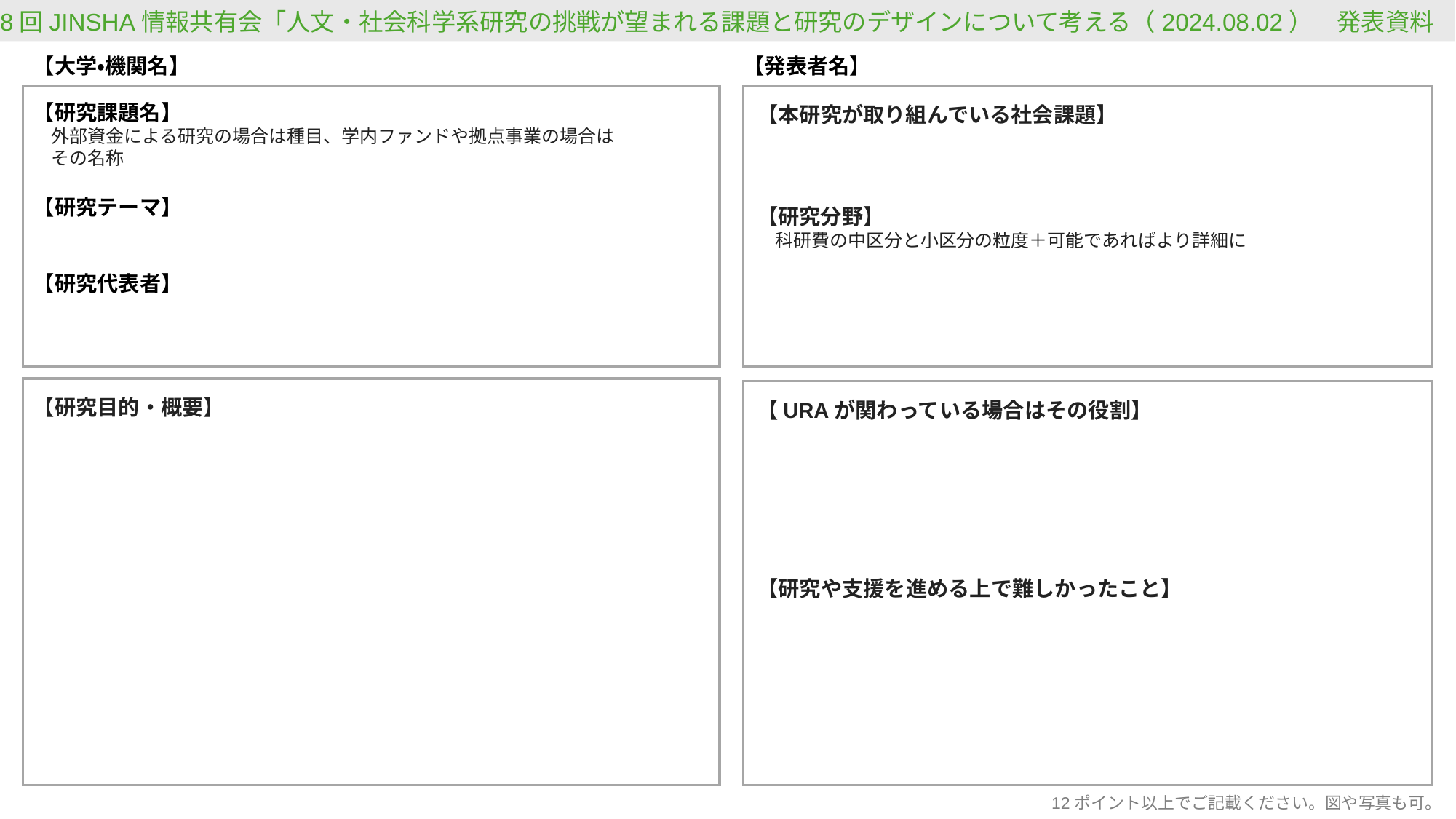

第18回JINSHA情報共有会「人文・社会科学系研究の挑戦が望まれる課題と研究のデザインについて考える（2024.08.02）　発表資料
【大学・機関名】　　　　　　　　　　　　　　　　　　　　　　　　　　【発表者名】

【研究課題名】
　外部資金による研究の場合は種目、学内ファンドや拠点事業の場合は
　その名称

【研究テーマ】

【研究代表者】

【本研究が取り組んでいる社会課題】

【研究分野】
　科研費の中区分と小区分の粒度＋可能であればより詳細に

【研究目的・概要】

【URAが関わっている場合はその役割】

【研究や支援を進める上で難しかったこと】
12ポイント以上でご記載ください。図や写真も可。